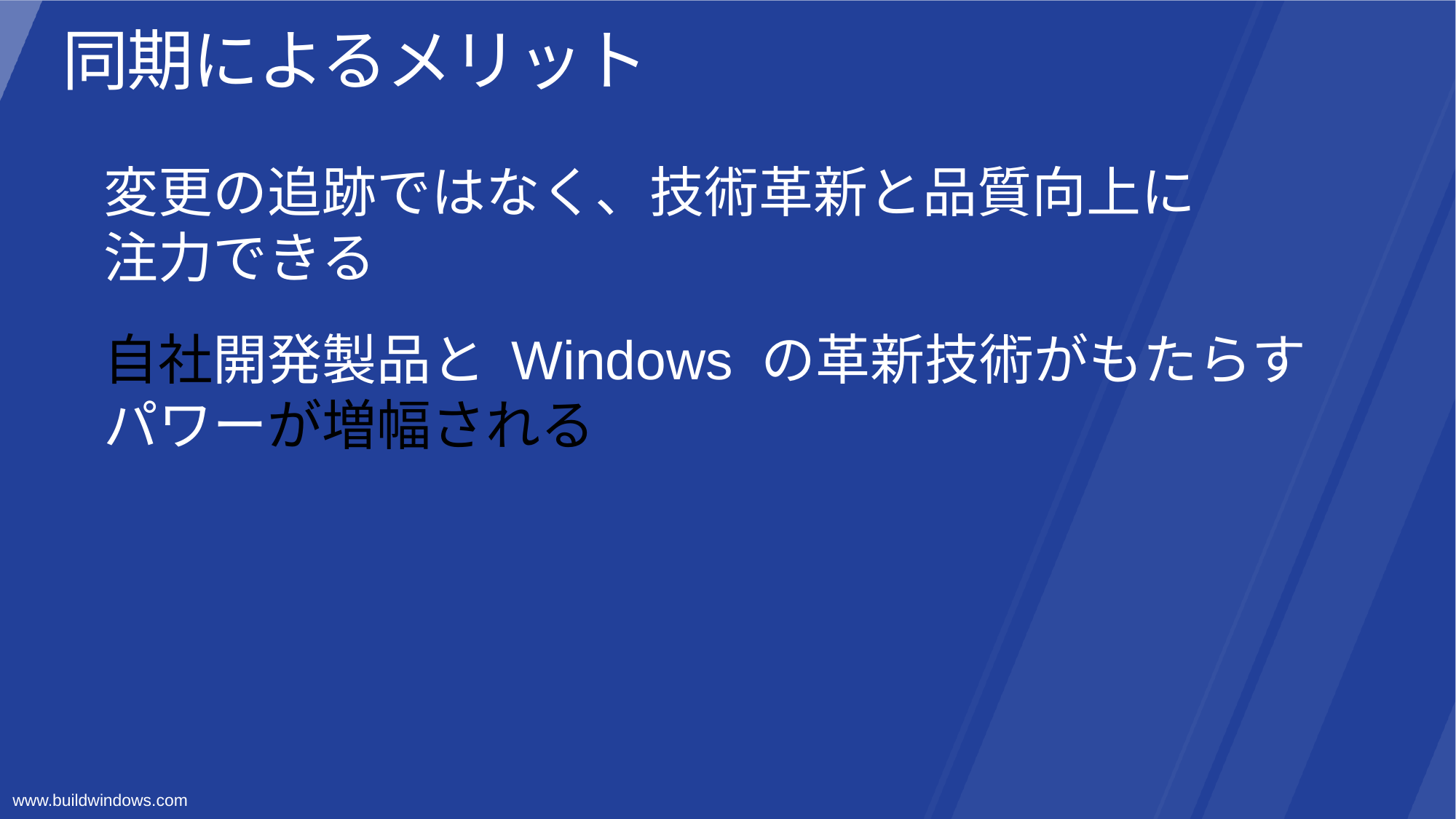

# 同期によるメリット
変更の追跡ではなく、技術革新と品質向上に
注力できる
自社開発製品と Windows の革新技術がもたらす
パワーが増幅される